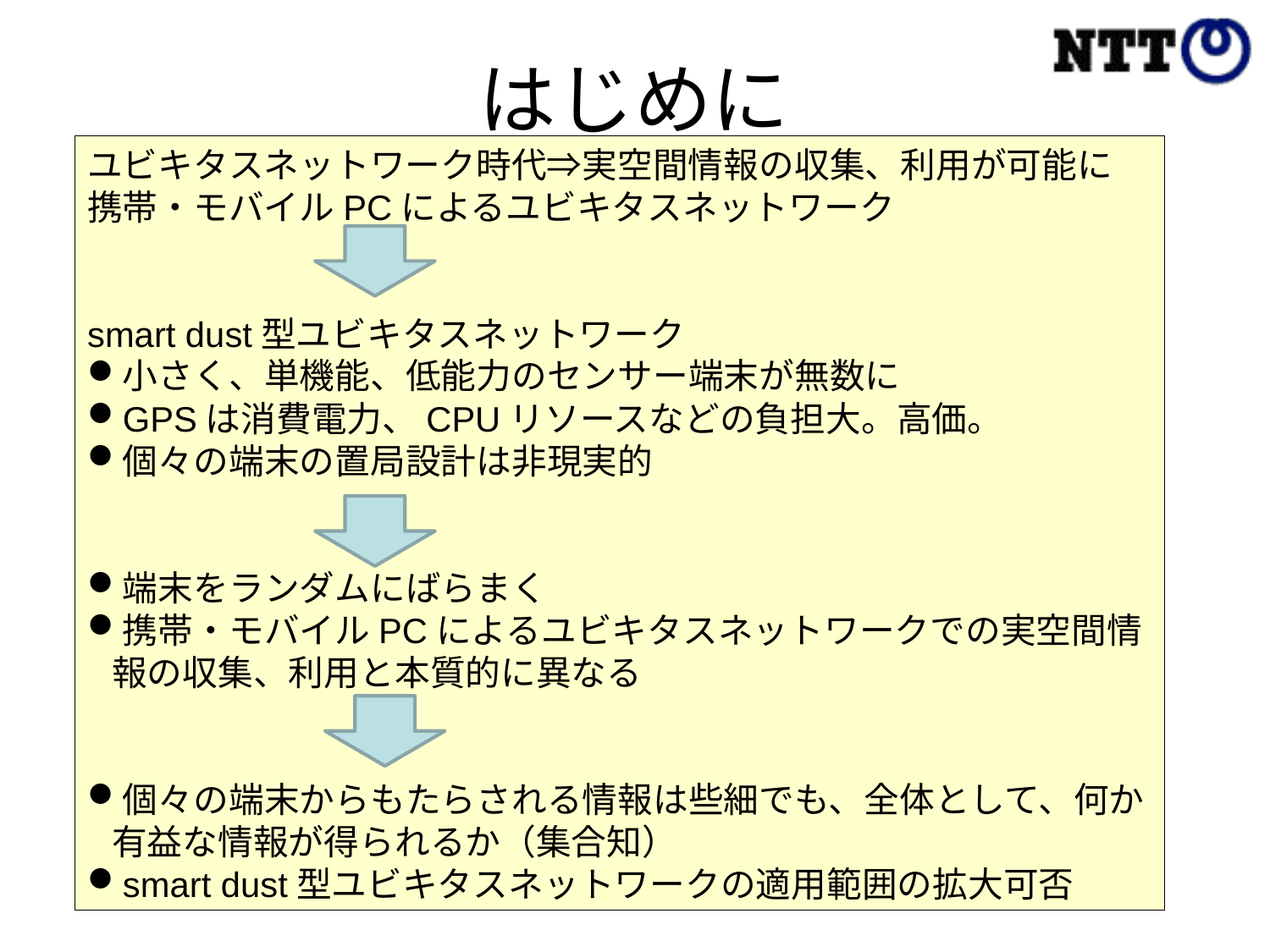

# はじめに
ユビキタスネットワーク時代⇒実空間情報の収集、利用が可能に
携帯・モバイルPCによるユビキタスネットワーク

smart dust型ユビキタスネットワーク
小さく、単機能、低能力のセンサー端末が無数に
GPSは消費電力、CPUリソースなどの負担大。高価。
個々の端末の置局設計は非現実的

端末をランダムにばらまく
携帯・モバイルPCによるユビキタスネットワークでの実空間情報の収集、利用と本質的に異なる

個々の端末からもたらされる情報は些細でも、全体として、何か有益な情報が得られるか（集合知）
smart dust型ユビキタスネットワークの適用範囲の拡大可否